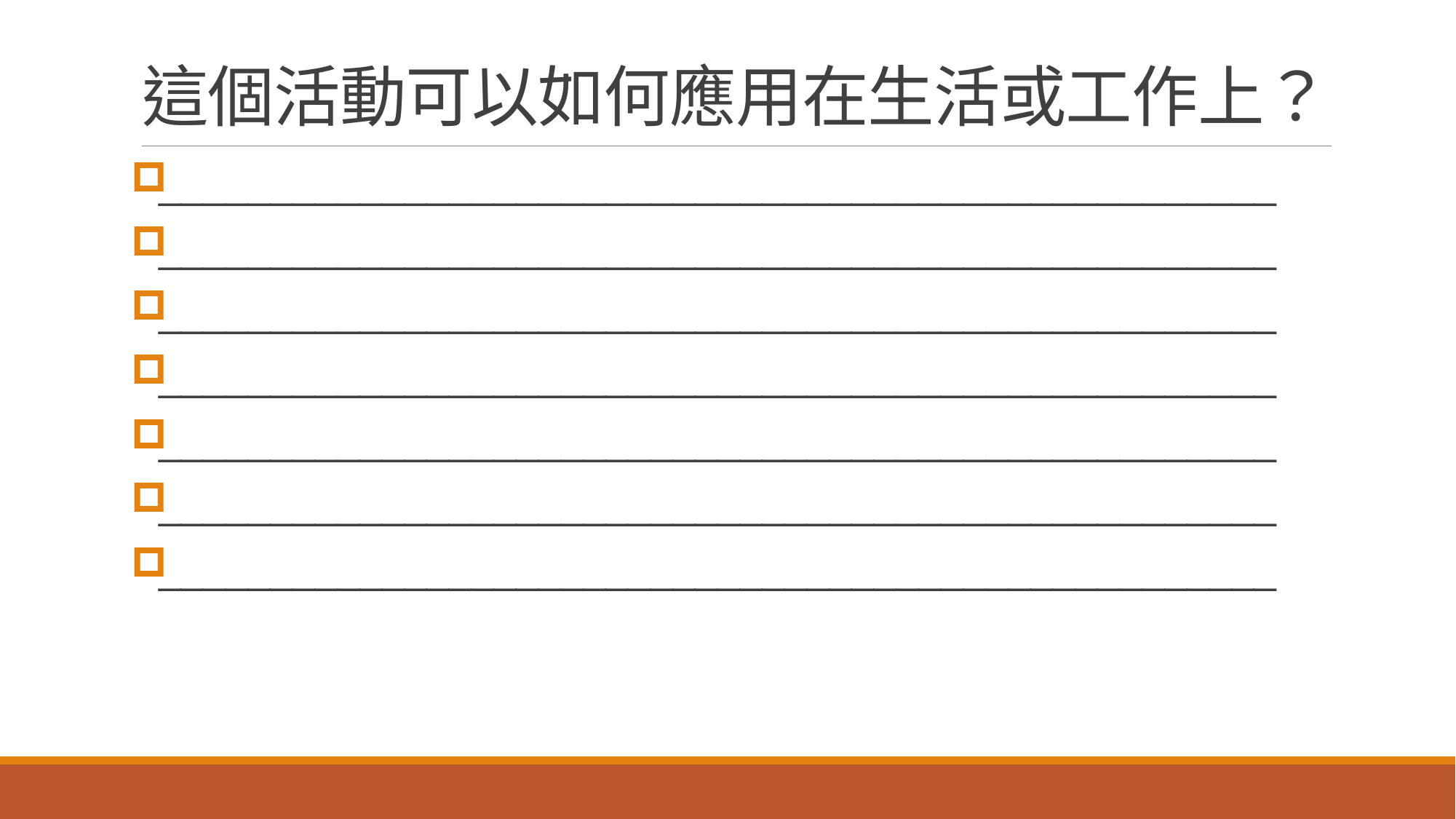

# 這個活動可以如何應用在生活或工作上？
__________________________________________________
__________________________________________________
__________________________________________________
__________________________________________________
__________________________________________________
__________________________________________________
__________________________________________________